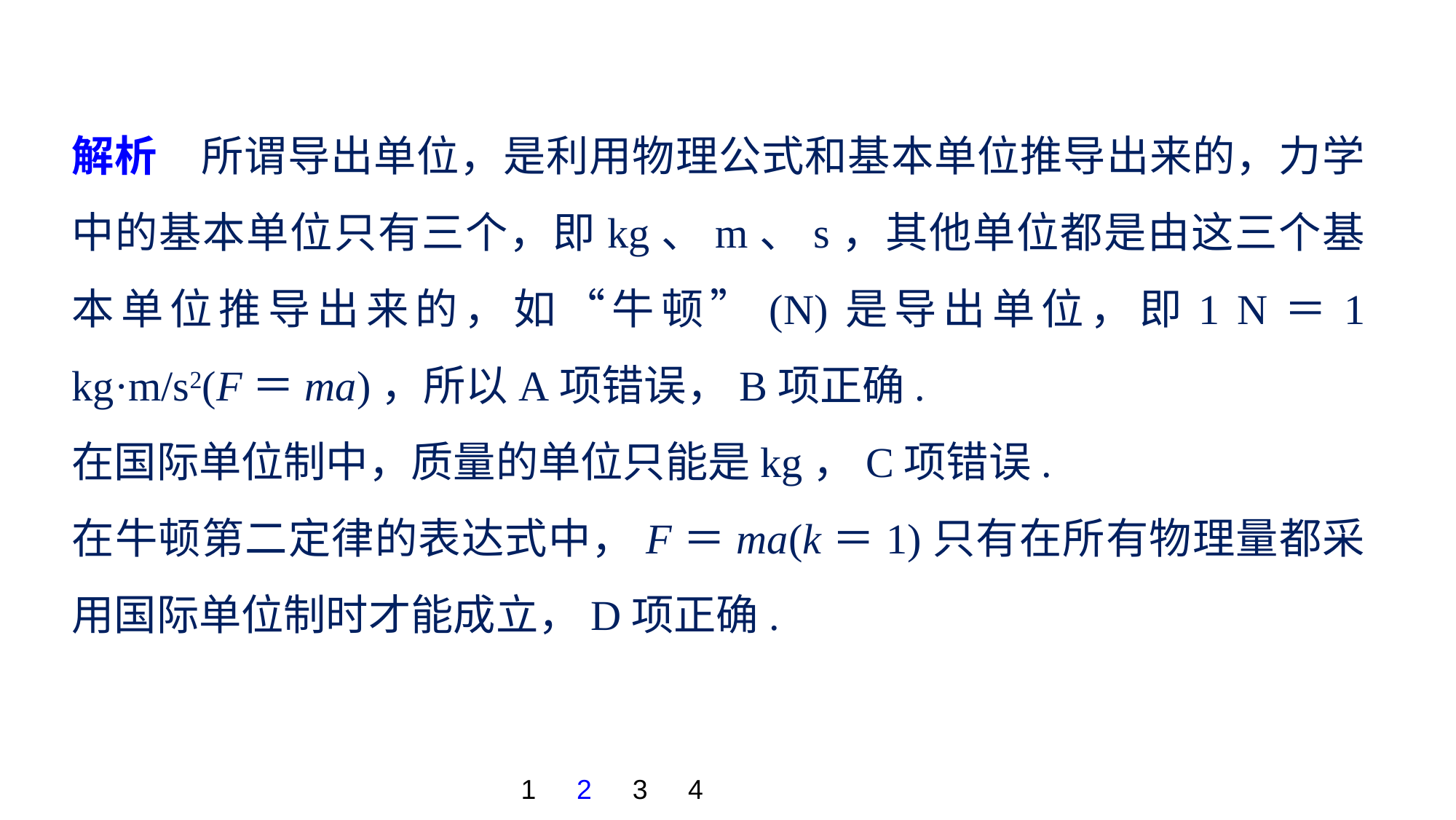

解析　所谓导出单位，是利用物理公式和基本单位推导出来的，力学中的基本单位只有三个，即kg、m、s，其他单位都是由这三个基本单位推导出来的，如“牛顿”(N)是导出单位，即1 N＝1 kg·m/s2(F＝ma)，所以A项错误，B项正确.
在国际单位制中，质量的单位只能是kg，C项错误.
在牛顿第二定律的表达式中，F＝ma(k＝1)只有在所有物理量都采用国际单位制时才能成立，D项正确.
1
2
3
4